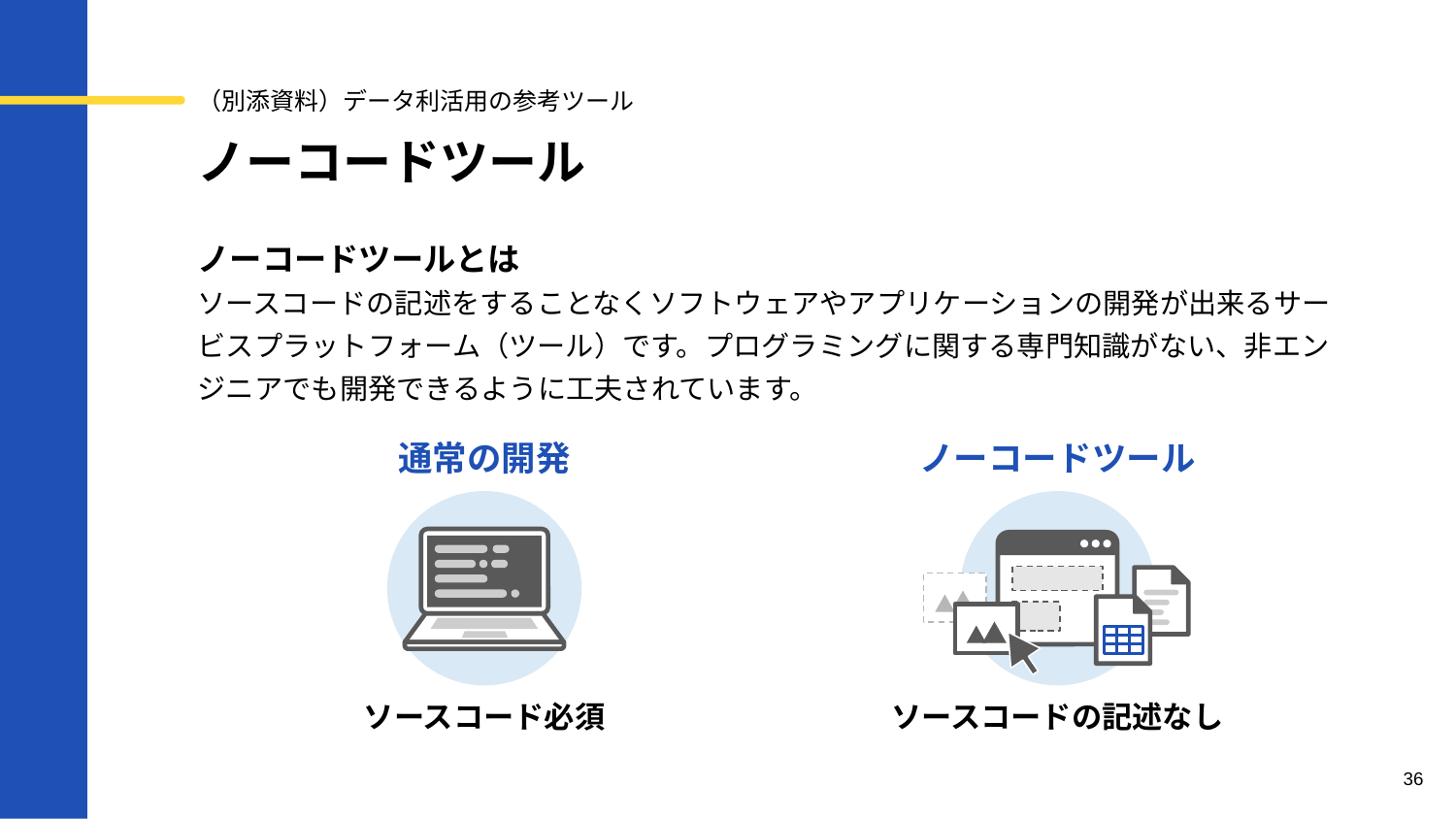

（別添資料）データ利活用の参考ツール
# ノーコードツール
ノーコードツールとは
ソースコードの記述をすることなくソフトウェアやアプリケーションの開発が出来るサービスプラットフォーム（ツール）です。プログラミングに関する専門知識がない、非エンジニアでも開発できるように工夫されています。
通常の開発
ノーコードツール

ソースコード必須
ソースコードの記述なし
36